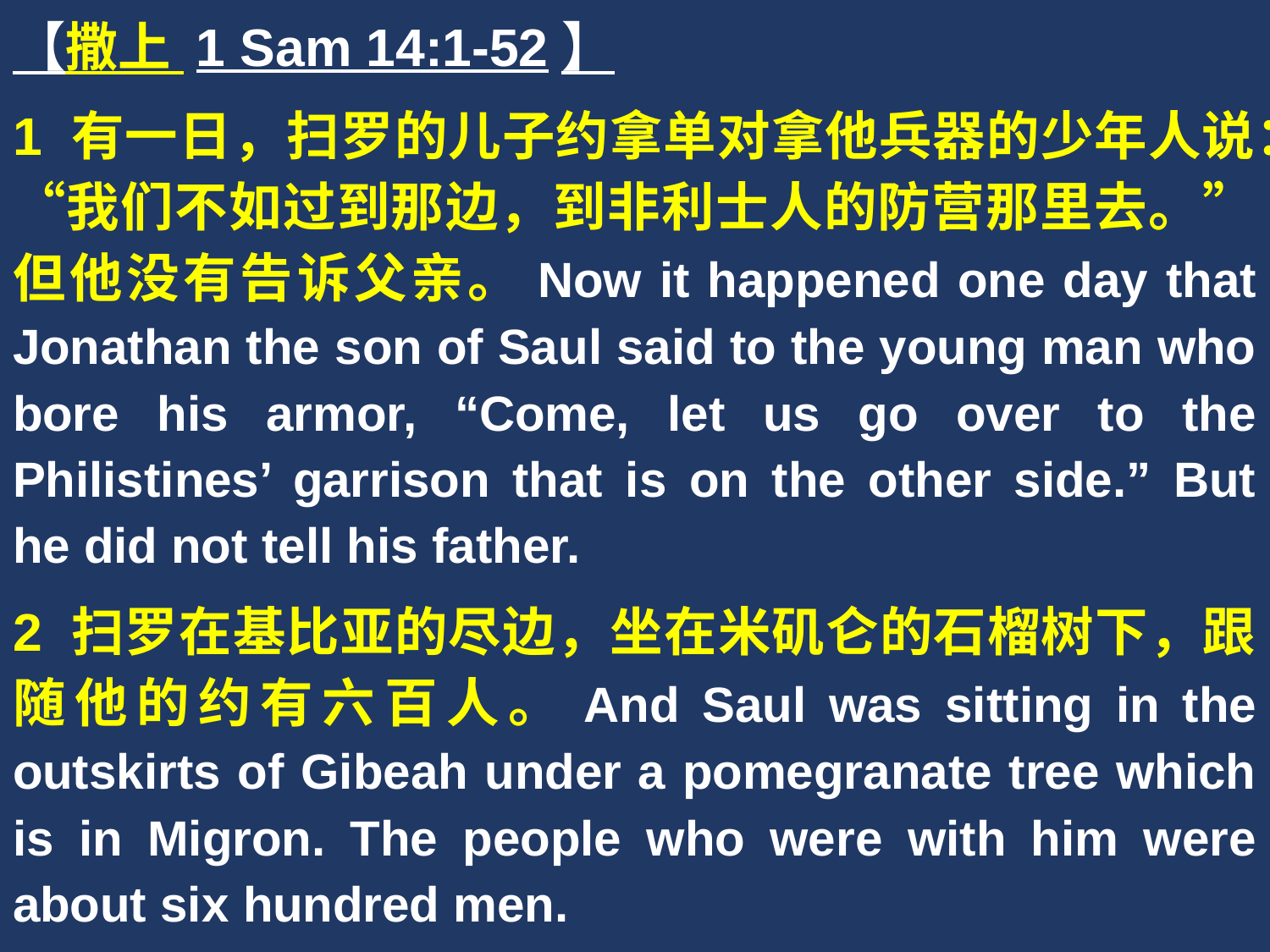

【撒上 1 Sam 14:1-52】
1 有一日，扫罗的儿子约拿单对拿他兵器的少年人说：“我们不如过到那边，到非利士人的防营那里去。”但他没有告诉父亲。Now it happened one day that Jonathan the son of Saul said to the young man who bore his armor, “Come, let us go over to the Philistines’ garrison that is on the other side.” But he did not tell his father.
2 扫罗在基比亚的尽边，坐在米矶仑的石榴树下，跟随他的约有六百人。And Saul was sitting in the outskirts of Gibeah under a pomegranate tree which is in Migron. The people who were with him were about six hundred men.